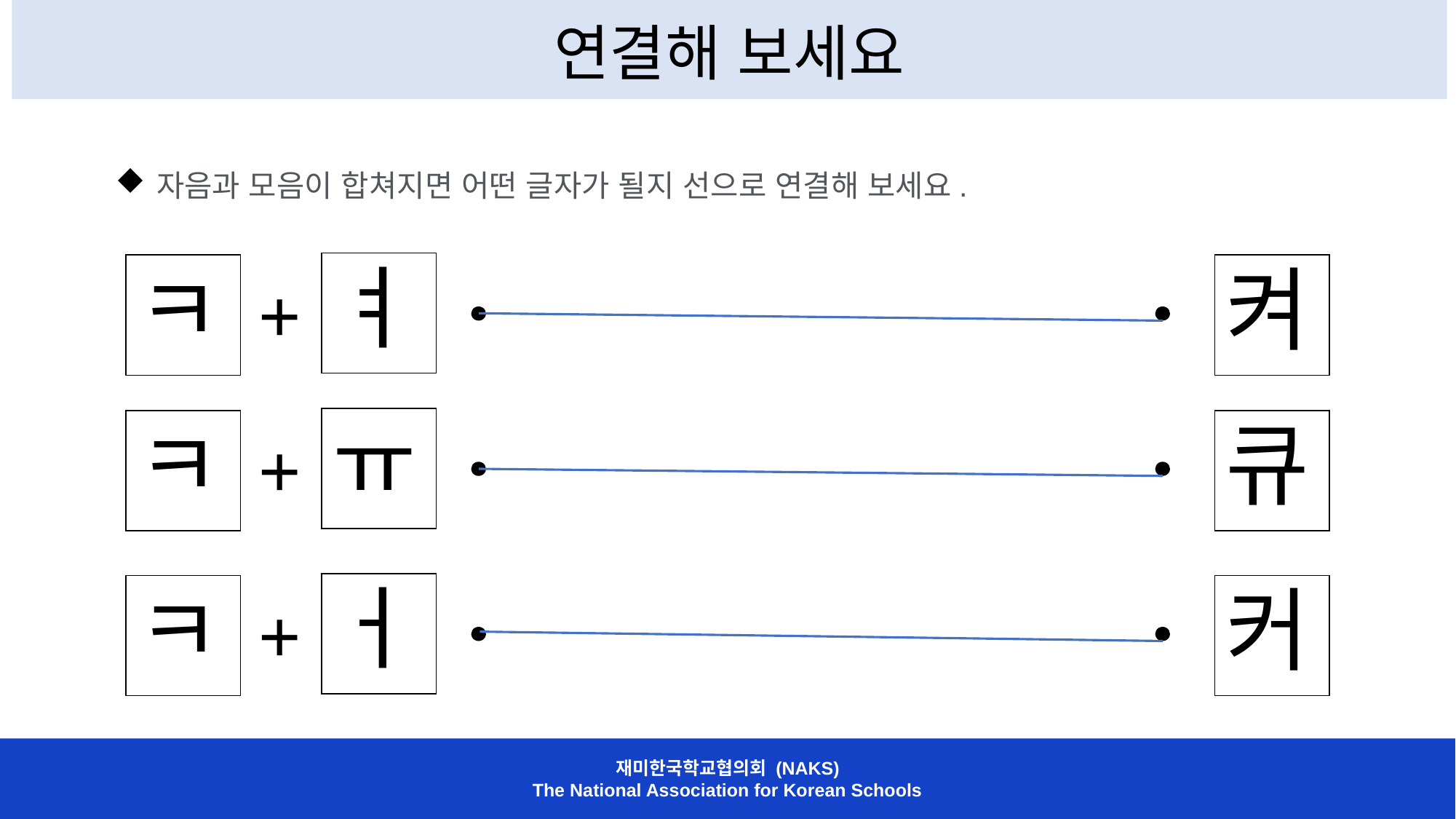

연결해 보세요
자음과 모음이 합쳐지면 어떤 글자가 될지 선으로 연결해 보세요.
| ㅕ |
| --- |
| ㅋ |
| --- |
| 켜 |
| --- |

+

| ㅠ |
| --- |
| ㅋ |
| --- |
| 큐 |
| --- |

+

| ㅓ |
| --- |
| ㅋ |
| --- |
| 커 |
| --- |

+

재미한국학교협의회 (NAKS)
The National Association for Korean Schools